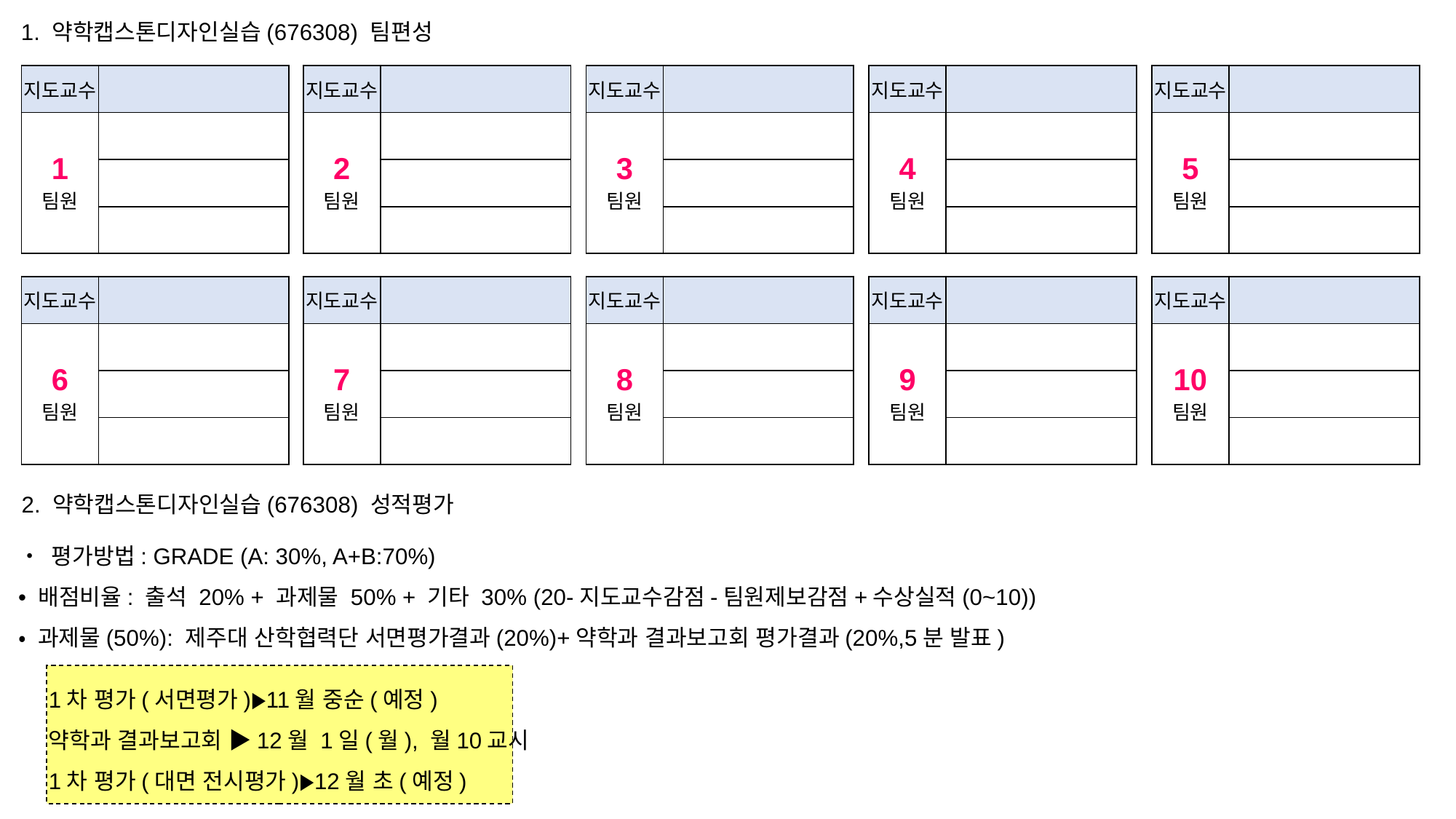

1. 약학캡스톤디자인실습(676308) 팀편성
| 지도교수 |  |
| --- | --- |
| 1 팀원 |  |
|  |  |
|  |  |
| 지도교수 |  |
| --- | --- |
| 2 팀원 |  |
|  |  |
|  |  |
| 지도교수 |  |
| --- | --- |
| 3 팀원 |  |
|  |  |
|  |  |
| 지도교수 |  |
| --- | --- |
| 4 팀원 |  |
|  |  |
|  |  |
| 지도교수 |  |
| --- | --- |
| 5 팀원 |  |
|  |  |
|  |  |
| 지도교수 |  |
| --- | --- |
| 6 팀원 |  |
|  |  |
|  |  |
| 지도교수 |  |
| --- | --- |
| 7 팀원 |  |
|  |  |
|  |  |
| 지도교수 |  |
| --- | --- |
| 8 팀원 |  |
|  |  |
|  |  |
| 지도교수 |  |
| --- | --- |
| 9 팀원 |  |
|  |  |
|  |  |
| 지도교수 |  |
| --- | --- |
| 10 팀원 |  |
|  |  |
|  |  |
2. 약학캡스톤디자인실습(676308) 성적평가
• 평가방법: GRADE (A: 30%, A+B:70%)
• 배점비율: 출석 20% + 과제물 50% + 기타 30% (20-지도교수감점-팀원제보감점+수상실적(0~10))
• 과제물(50%): 제주대 산학협력단 서면평가결과(20%)+약학과 결과보고회 평가결과(20%,5분 발표)

1차 평가(서면평가)▶11월 중순(예정)
약학과 결과보고회 ▶12월 1일(월), 월10교시
1차 평가(대면 전시평가)▶12월 초(예정)